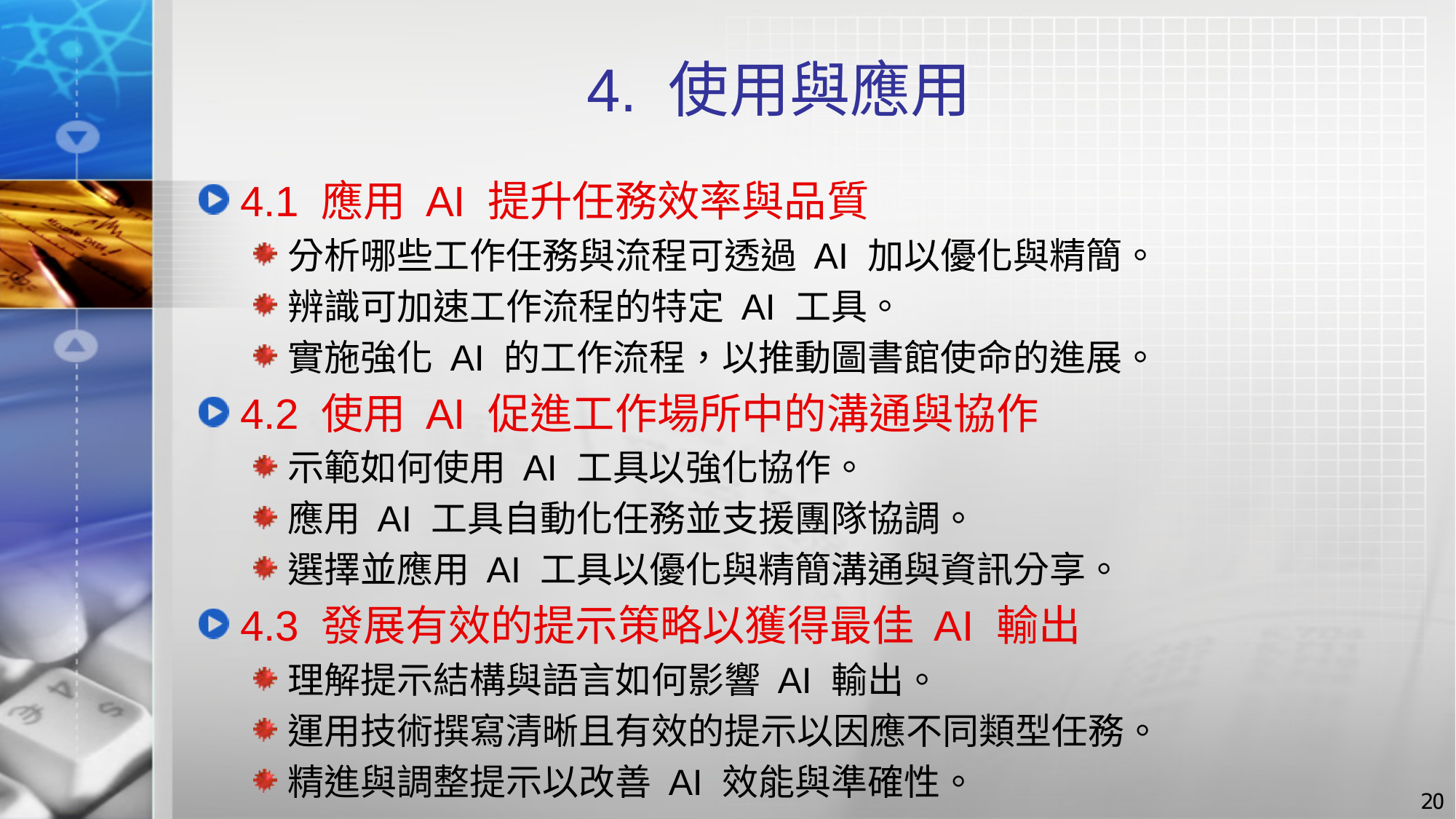

# 4. 使用與應用
4.1 應用 AI 提升任務效率與品質
分析哪些工作任務與流程可透過 AI 加以優化與精簡。
辨識可加速工作流程的特定 AI 工具。
實施強化 AI 的工作流程，以推動圖書館使命的進展。
4.2 使用 AI 促進工作場所中的溝通與協作
示範如何使用 AI 工具以強化協作。
應用 AI 工具自動化任務並支援團隊協調。
選擇並應用 AI 工具以優化與精簡溝通與資訊分享。
4.3 發展有效的提示策略以獲得最佳 AI 輸出
理解提示結構與語言如何影響 AI 輸出。
運用技術撰寫清晰且有效的提示以因應不同類型任務。
精進與調整提示以改善 AI 效能與準確性。
20